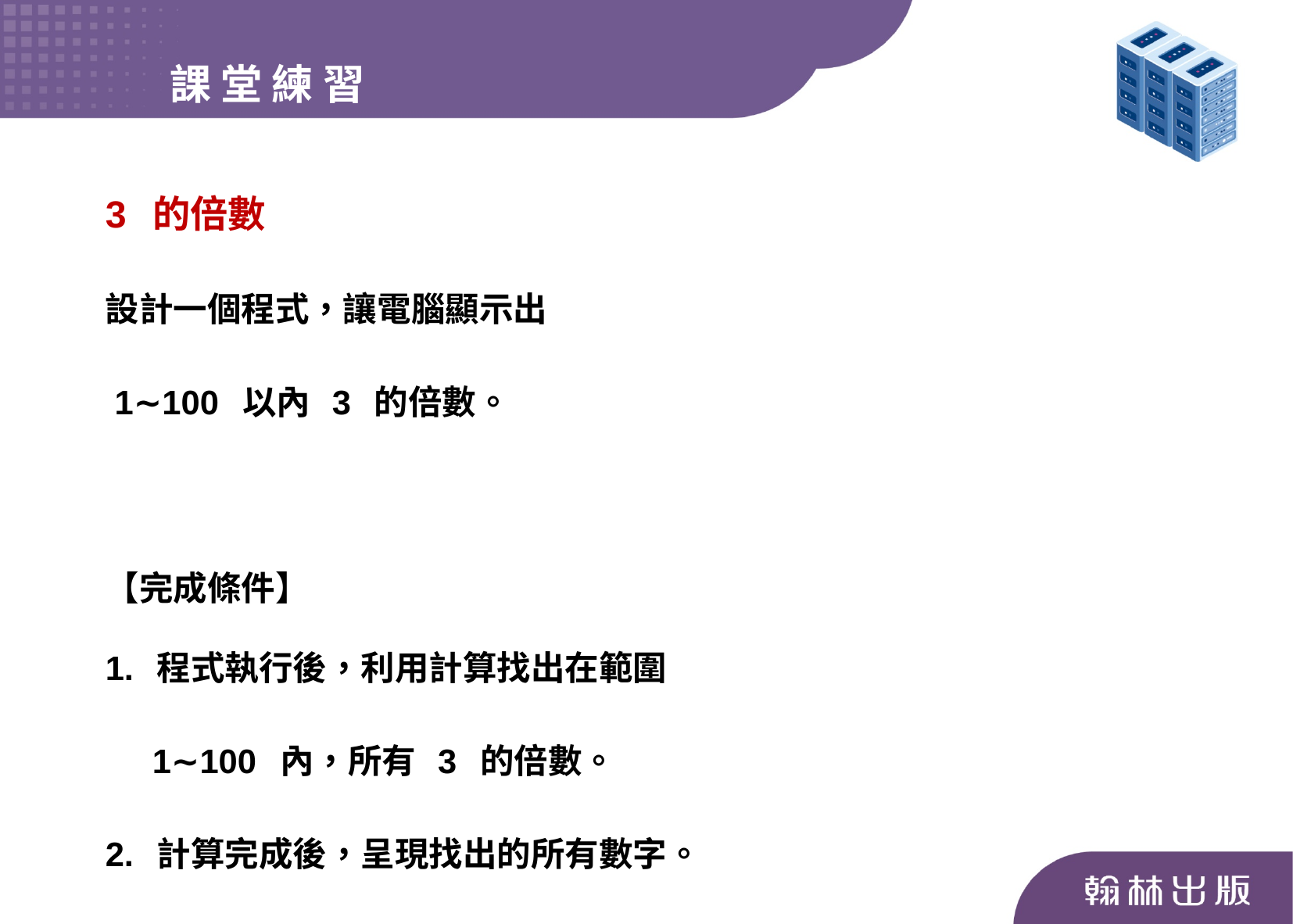

課 堂 練 習
3 的倍數
設計一個程式，讓電腦顯示出
 1∼100 以內 3 的倍數。

【完成條件】
1. 程式執行後，利用計算找出在範圍
     1∼100 內，所有 3 的倍數。
2. 計算完成後，呈現找出的所有數字。